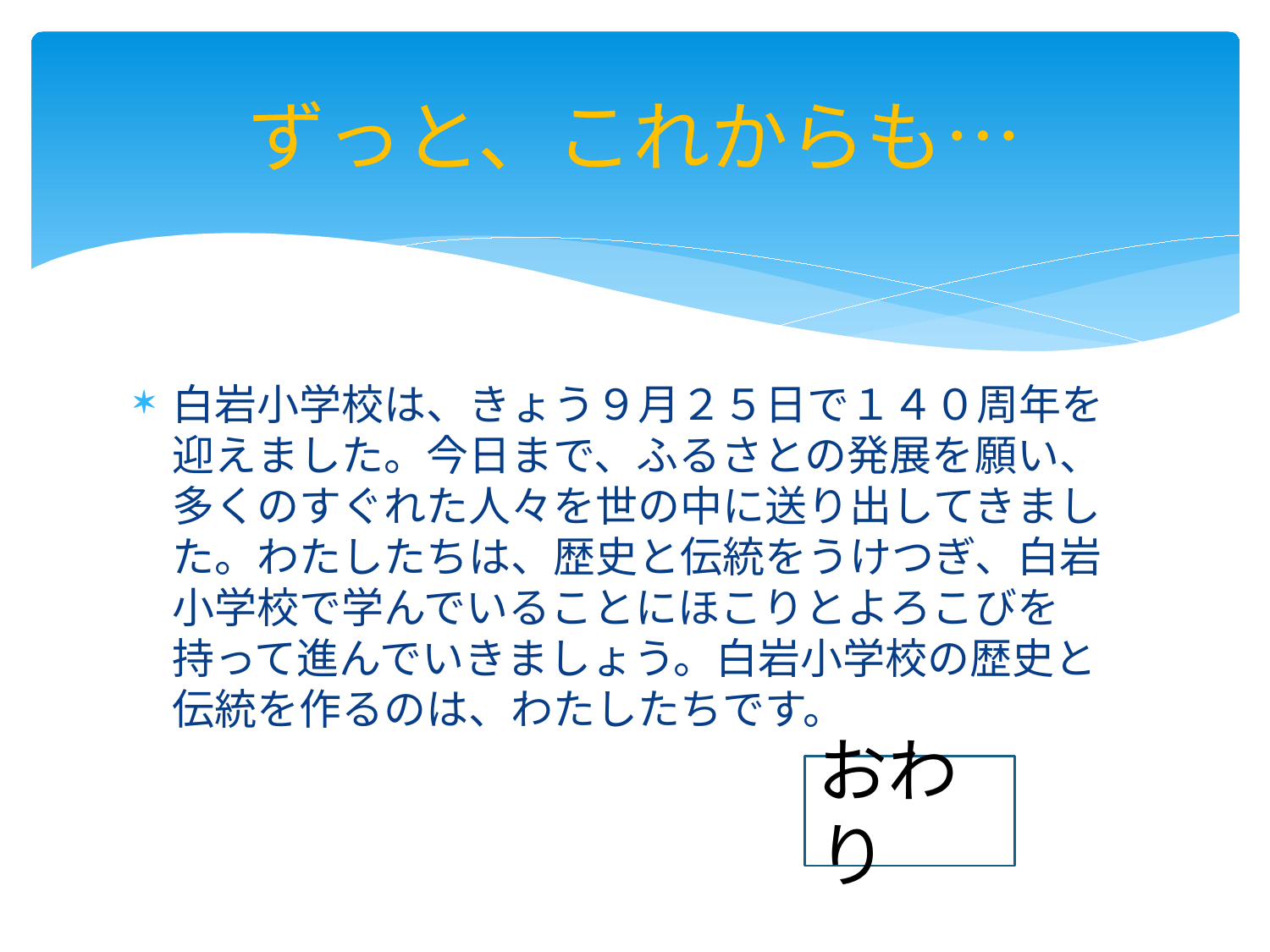

# ずっと、これからも…
白岩小学校は、きょう９月２５日で１４０周年を迎えました。今日まで、ふるさとの発展を願い、多くのすぐれた人々を世の中に送り出してきました。わたしたちは、歴史と伝統をうけつぎ、白岩小学校で学んでいることにほこりとよろこびを持って進んでいきましょう。白岩小学校の歴史と伝統を作るのは、わたしたちです。
おわり